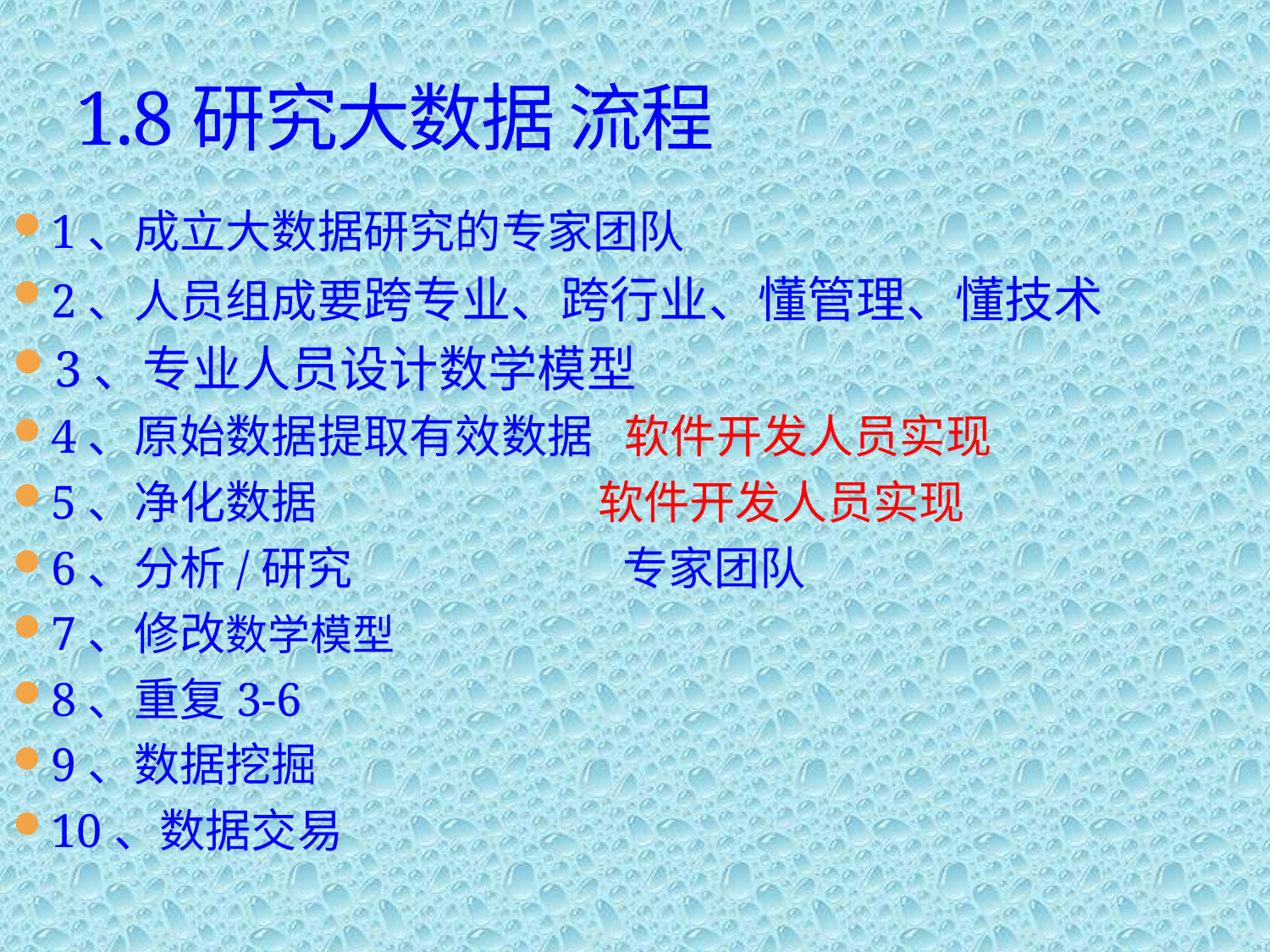

# 1.8研究大数据 流程
1、成立大数据研究的专家团队
2、人员组成要跨专业、跨行业、懂管理、懂技术
3、专业人员设计数学模型
4、原始数据提取有效数据   软件开发人员实现
5、净化数据                           软件开发人员实现
6、分析/研究                          专家团队
7、修改数学模型
8、重复3-6
9、数据挖掘
10、数据交易